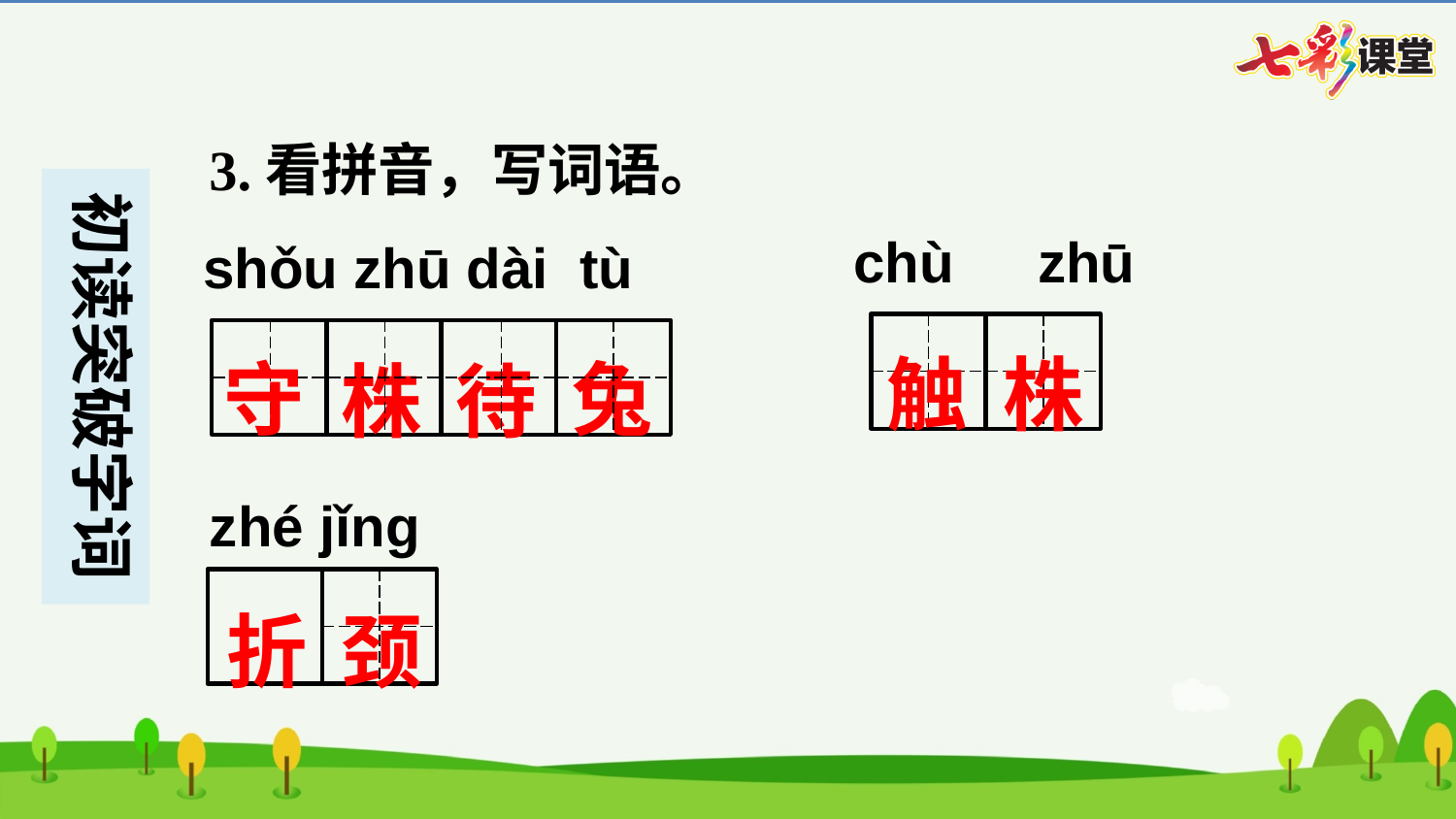

3.看拼音，写词语。
chù　zhū
shǒu zhū dài  tù
触
株
守
兔
待
株
触
株
守

株
待
兔
zhé jǐng
折
颈
折
颈